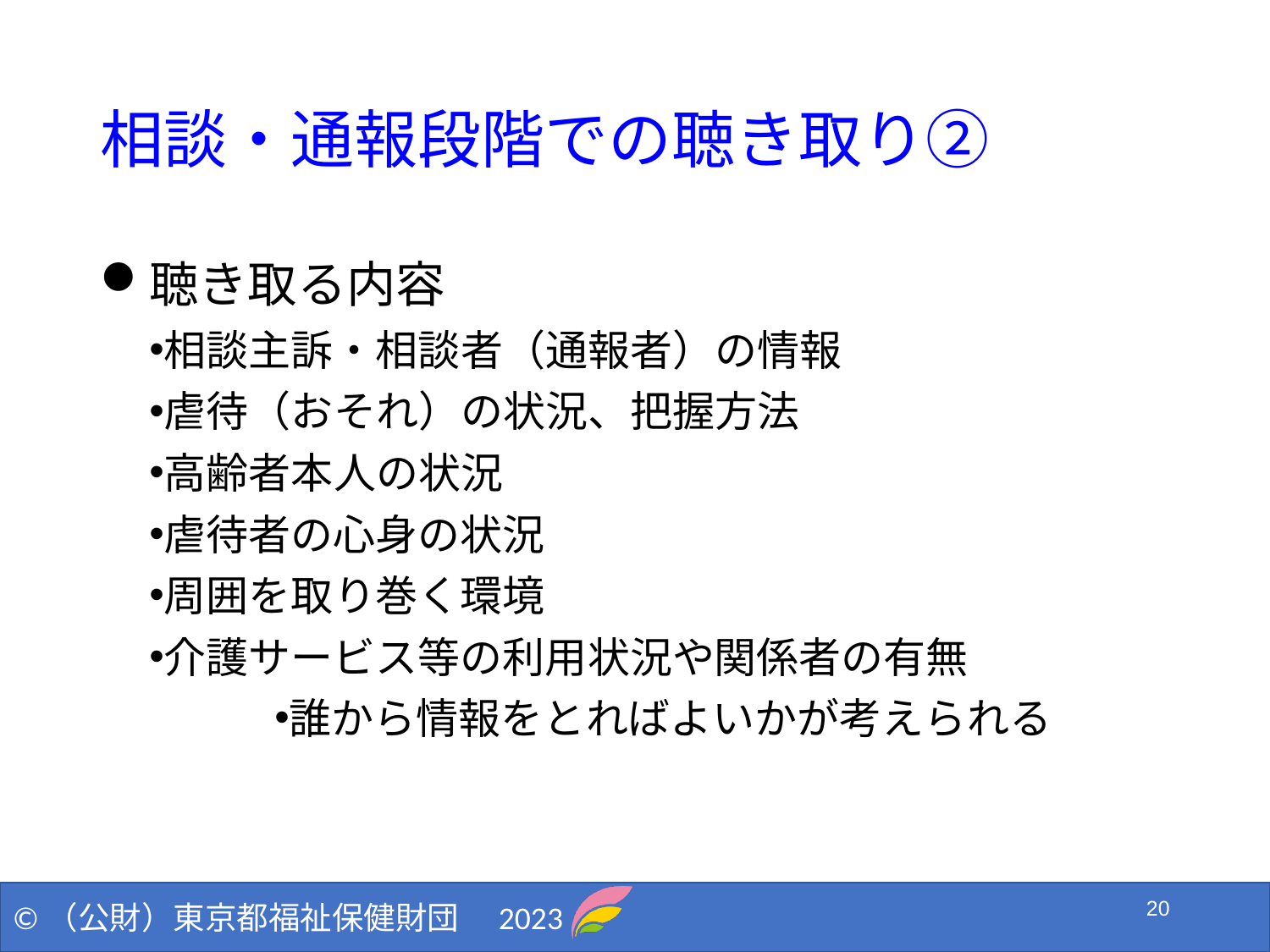

# 相談・通報段階での聴き取り②
聴き取る内容
相談主訴・相談者（通報者）の情報
虐待（おそれ）の状況、把握方法
高齢者本人の状況
虐待者の心身の状況
周囲を取り巻く環境
介護サービス等の利用状況や関係者の有無
誰から情報をとればよいかが考えられる

20